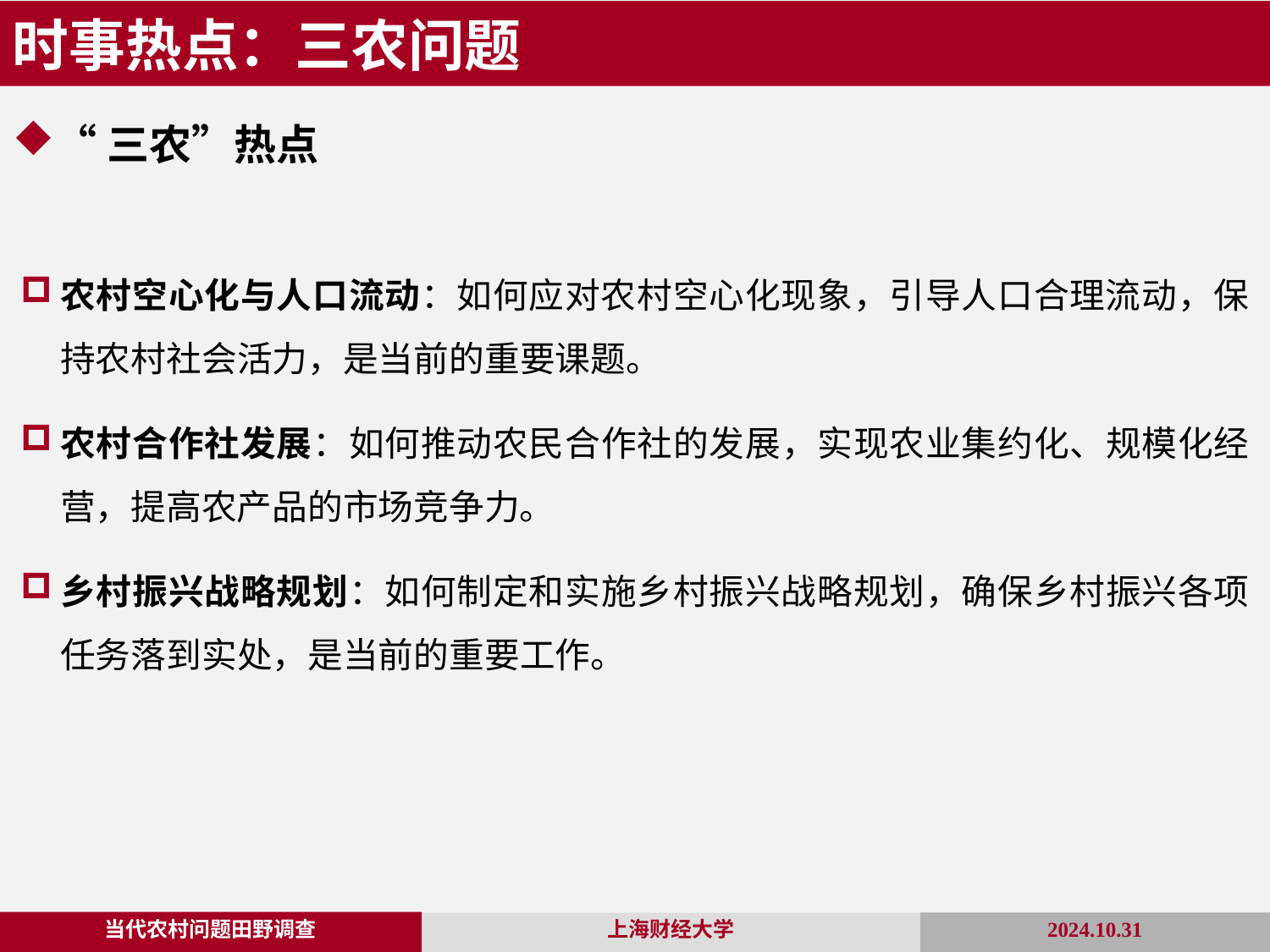

时事热点：三农问题
“三农”热点
农村空心化与人口流动：如何应对农村空心化现象，引导人口合理流动，保持农村社会活力，是当前的重要课题。
农村合作社发展：如何推动农民合作社的发展，实现农业集约化、规模化经营，提高农产品的市场竞争力。
乡村振兴战略规划：如何制定和实施乡村振兴战略规划，确保乡村振兴各项任务落到实处，是当前的重要工作。
当代农村问题田野调查
2024.10.31
上海财经大学